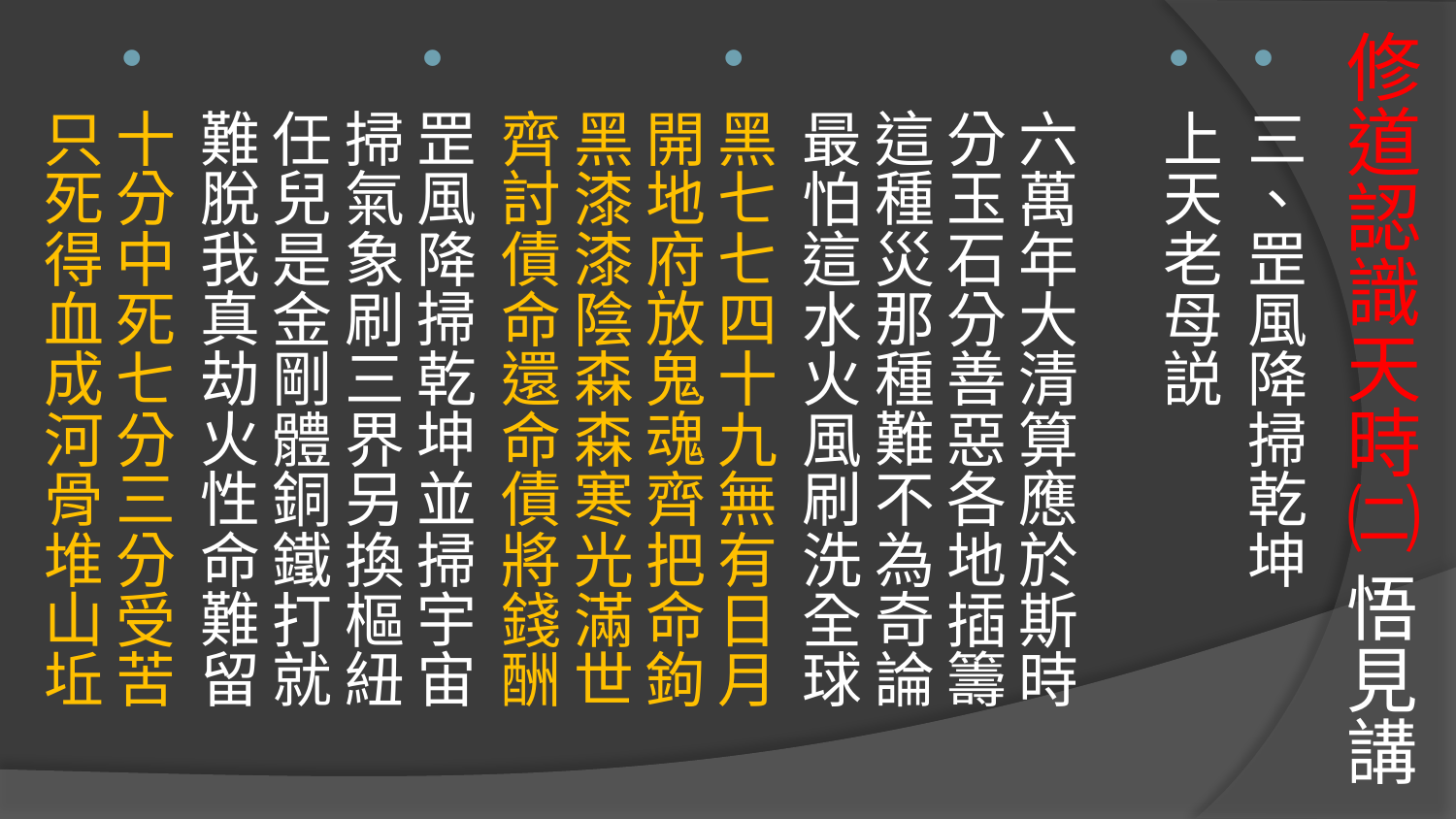

# 修道認識天時㈡ 悟見講
三、罡風降掃乾坤
上天老母説
　
六萬年大清算應於斯時
分玉石分善惡各地插籌
這種災那種難不為奇論 
最怕這水火風刷洗全球
黑七七四十九無有日月
開地府放鬼魂齊把命鉤
黑漆漆陰森森寒光滿世 
齊討債命還命債將錢酬
罡風降掃乾坤並掃宇宙 
掃氣象刷三界另換樞紐
任兒是金剛體銅鐵打就
難脫我真劫火性命難留
十分中死七分三分受苦 
只死得血成河骨堆山坵